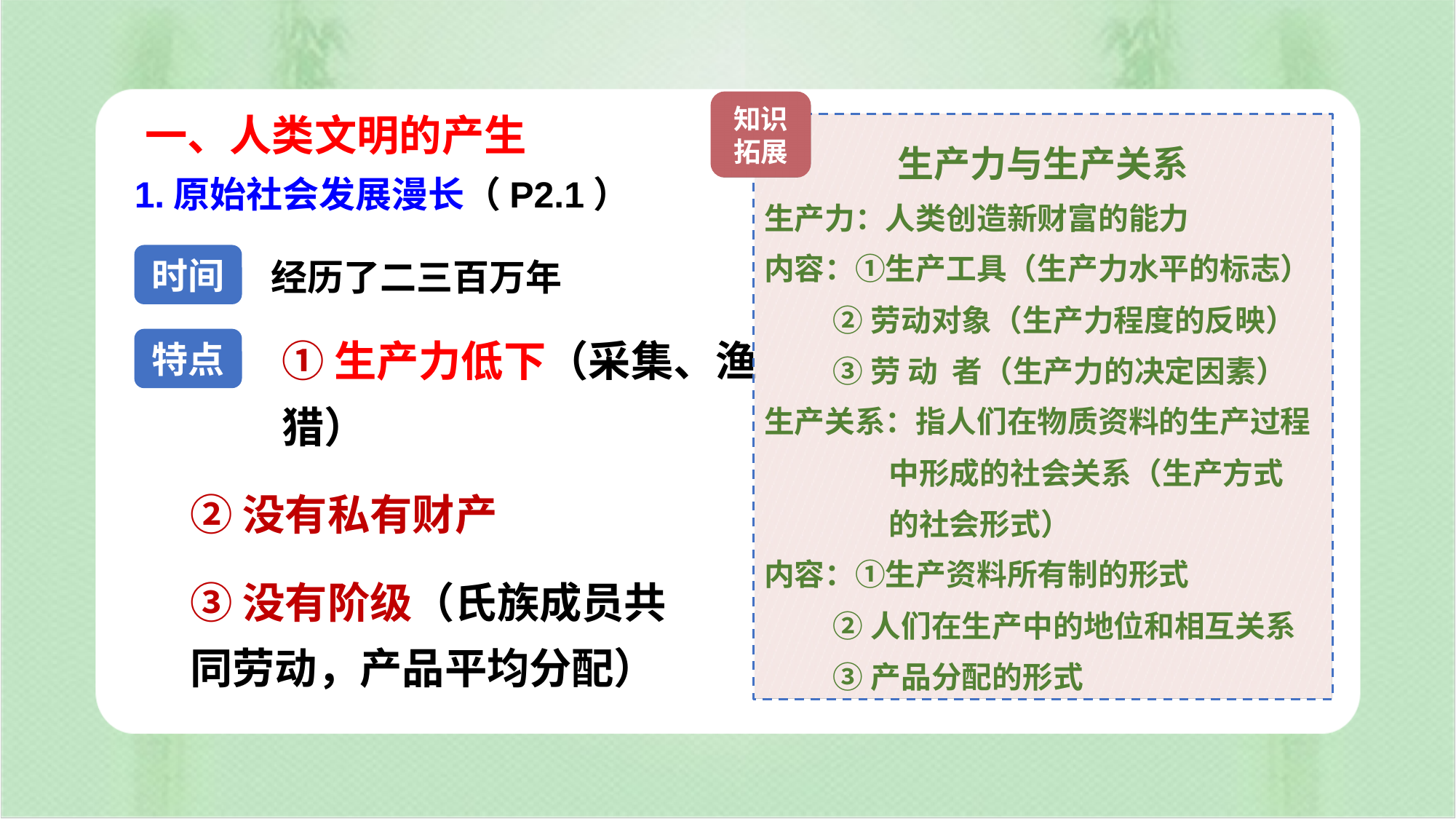

知识拓展
生产力与生产关系
生产力：人类创造新财富的能力
内容：①生产工具（生产力水平的标志）
          ②劳动对象（生产力程度的反映）
          ③劳 动  者（生产力的决定因素）
生产关系：指人们在物质资料的生产过程
                 中形成的社会关系（生产方式
                 的社会形式）
内容：①生产资料所有制的形式
          ②人们在生产中的地位和相互关系
          ③产品分配的形式
一、人类文明的产生
1.原始社会发展漫长（P2.1）
时间
经历了二三百万年
①生产力低下（采集、渔猎）
特点
②没有私有财产
③没有阶级（氏族成员共同劳动，产品平均分配）